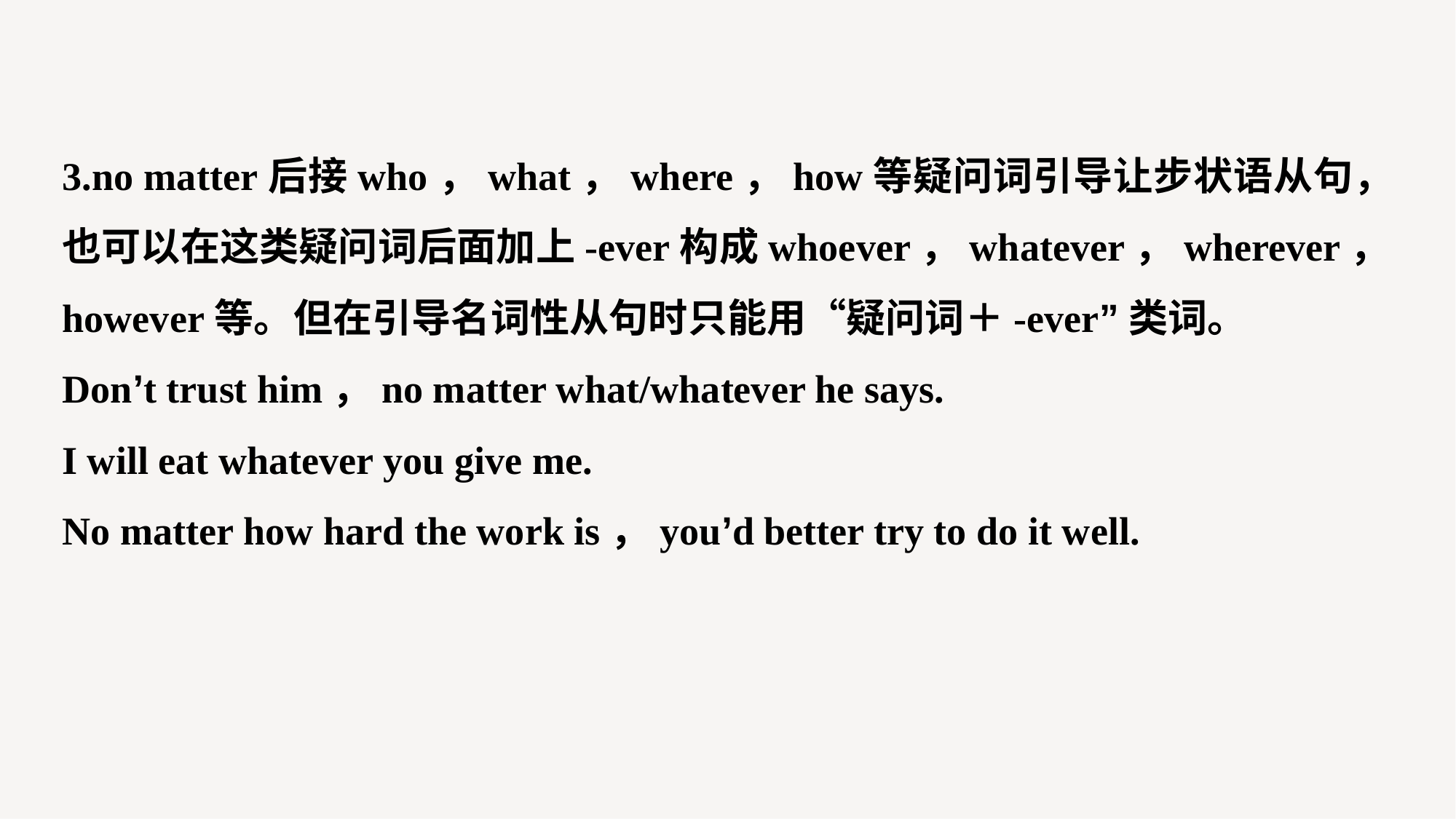

3.no matter后接who，what，where，how等疑问词引导让步状语从句，也可以在这类疑问词后面加上-ever构成whoever，whatever，wherever，however等。但在引导名词性从句时只能用“疑问词＋-ever”类词。
Don’t trust him，no matter what/whatever he says.
I will eat whatever you give me.
No matter how hard the work is，you’d better try to do it well.